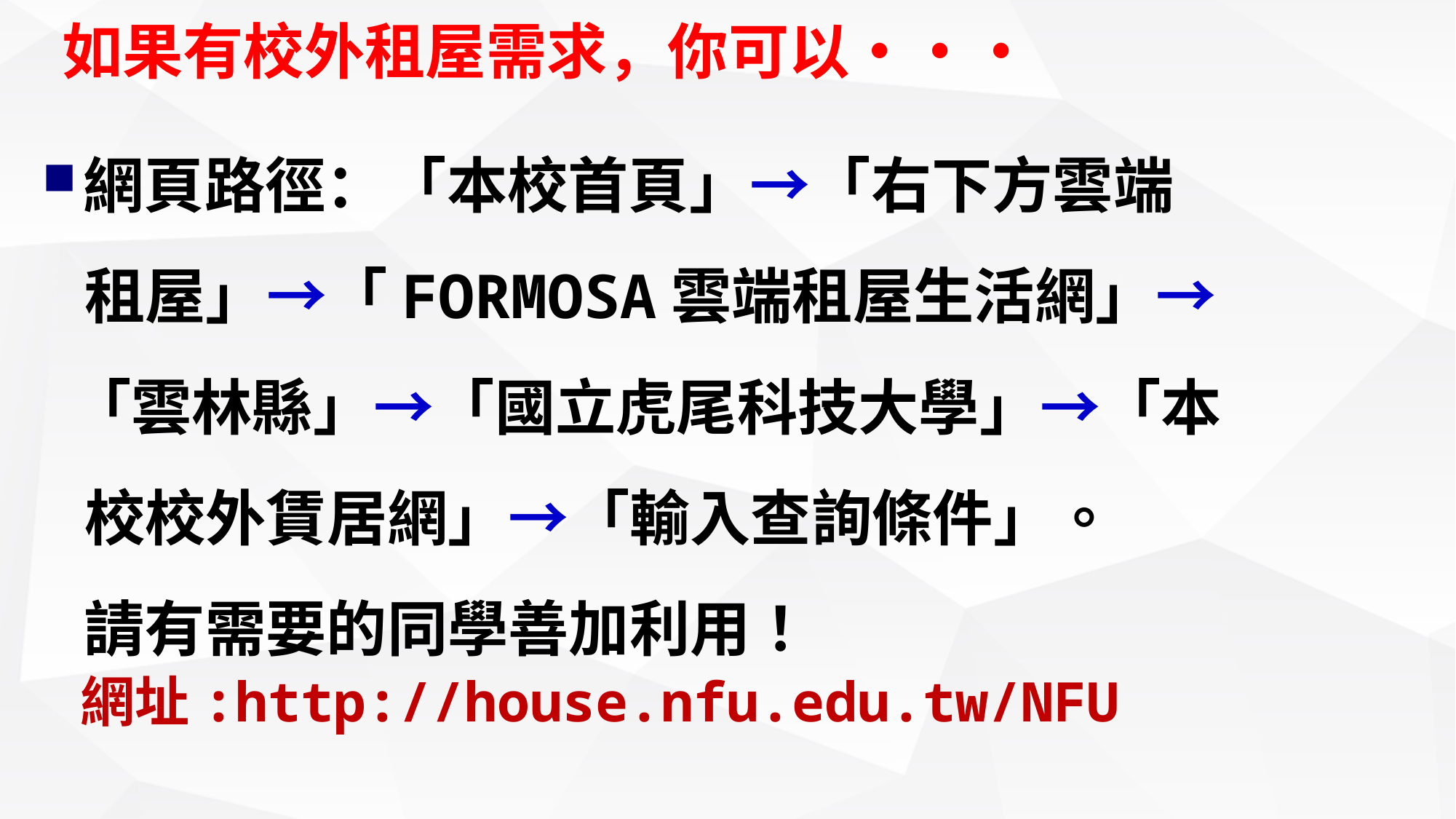

如果有校外租屋需求，你可以‧‧‧
網頁路徑：「本校首頁」→「右下方雲端
  租屋」→「FORMOSA雲端租屋生活網」→
 「雲林縣」→「國立虎尾科技大學」→「本
  校校外賃居網」→「輸入查詢條件」。
  請有需要的同學善加利用！
  網址:http://house.nfu.edu.tw/NFU